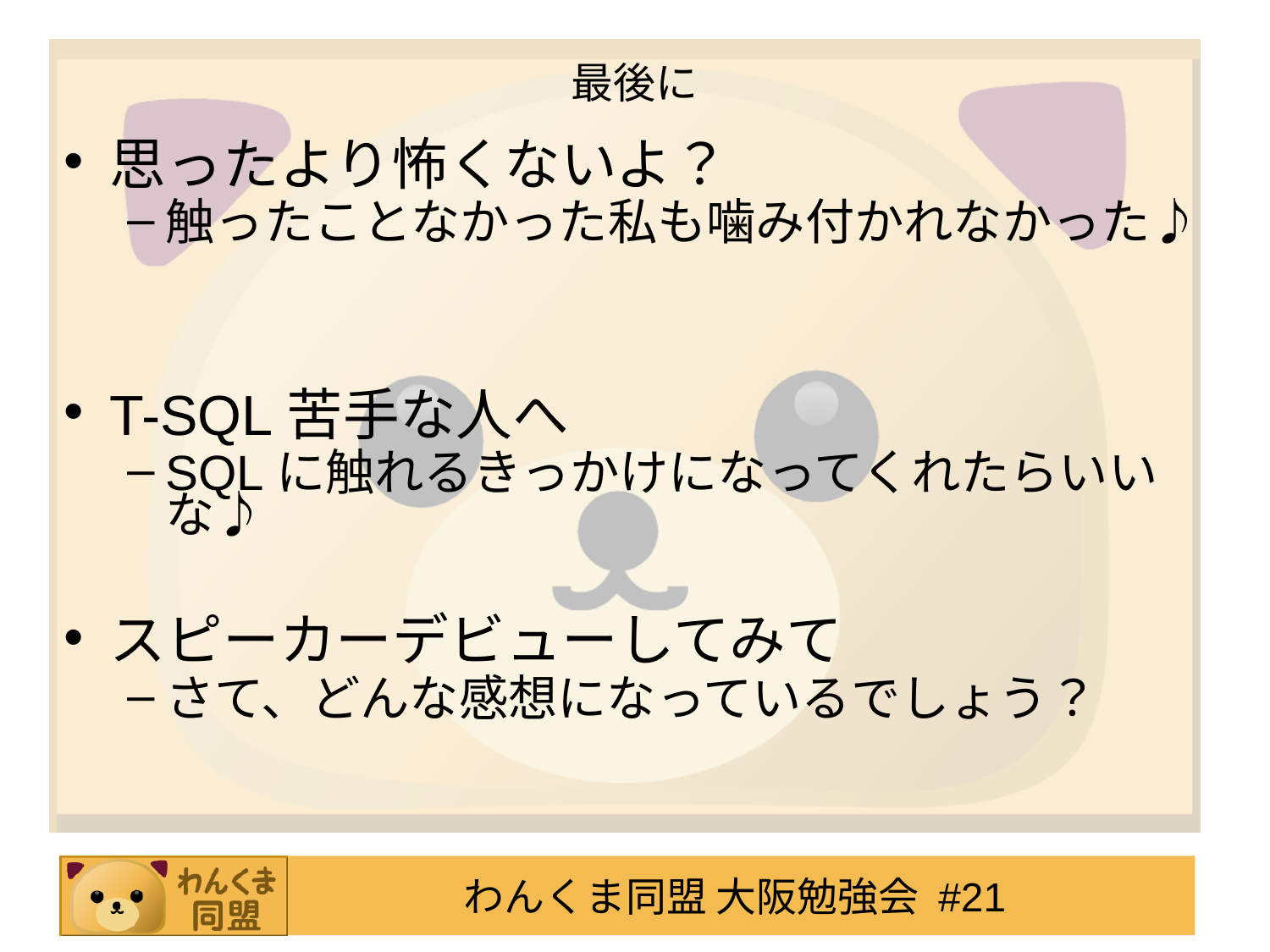

# 最後に
思ったより怖くないよ？
触ったことなかった私も噛み付かれなかった♪

T-SQL苦手な人へ
SQLに触れるきっかけになってくれたらいいな♪

スピーカーデビューしてみて
さて、どんな感想になっているでしょう？